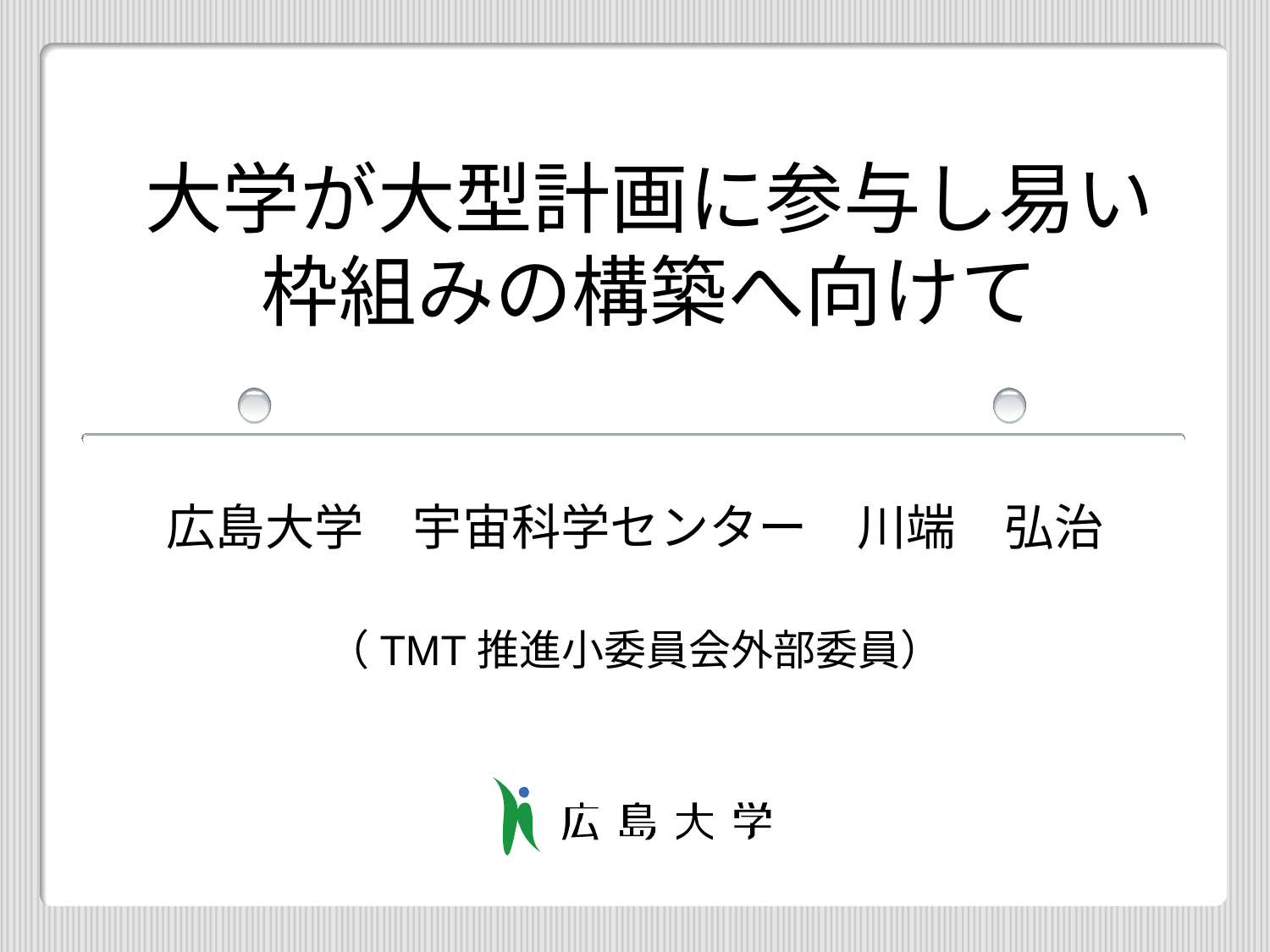

# 大学が大型計画に参与し易い 枠組みの構築へ向けて
広島大学　宇宙科学センター　川端　弘治

（TMT推進小委員会外部委員）